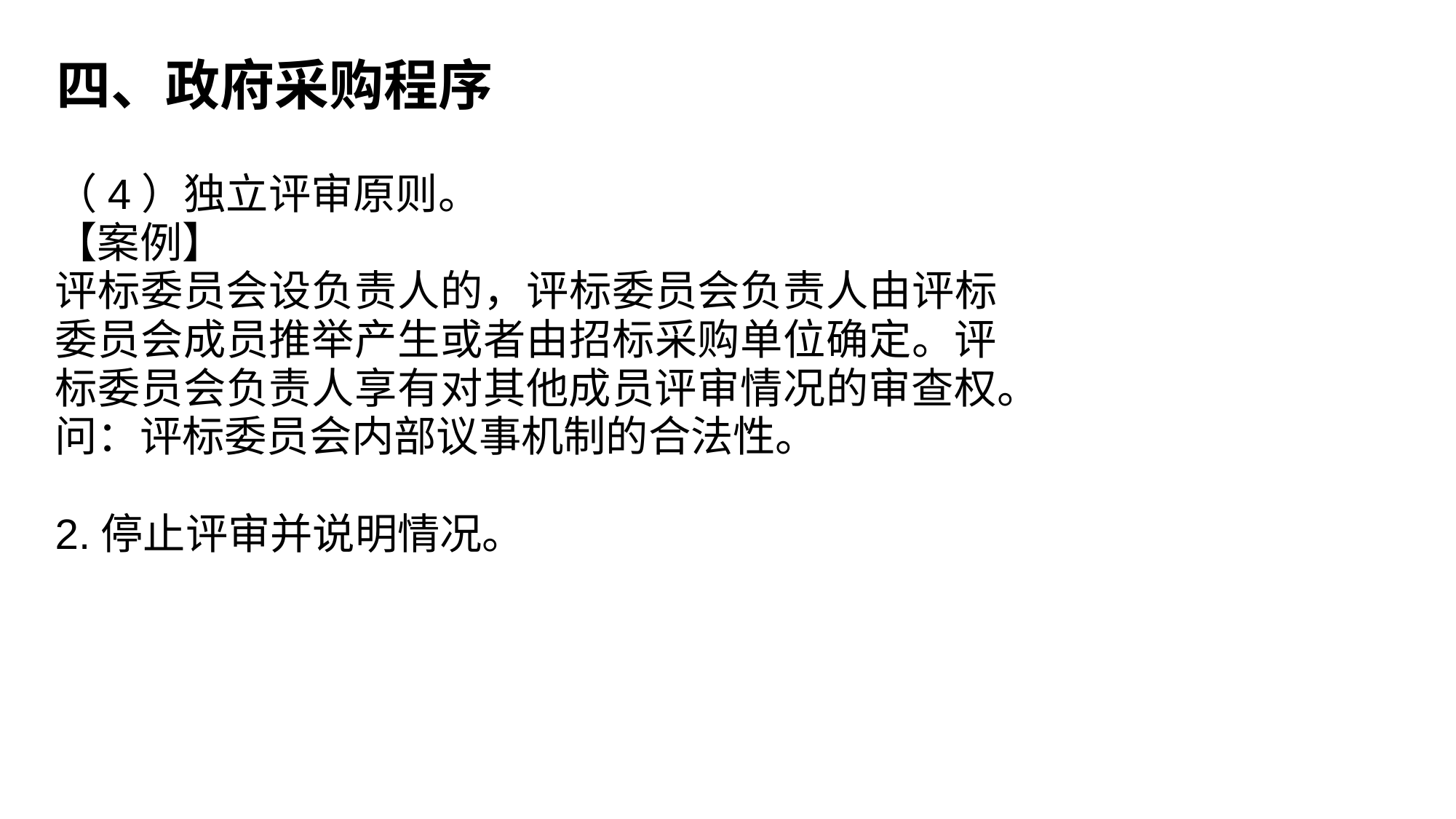

四、政府采购程序
（4）独立评审原则。
【案例】
评标委员会设负责人的，评标委员会负责人由评标委员会成员推举产生或者由招标采购单位确定。评标委员会负责人享有对其他成员评审情况的审查权。
问：评标委员会内部议事机制的合法性。

2.停止评审并说明情况。